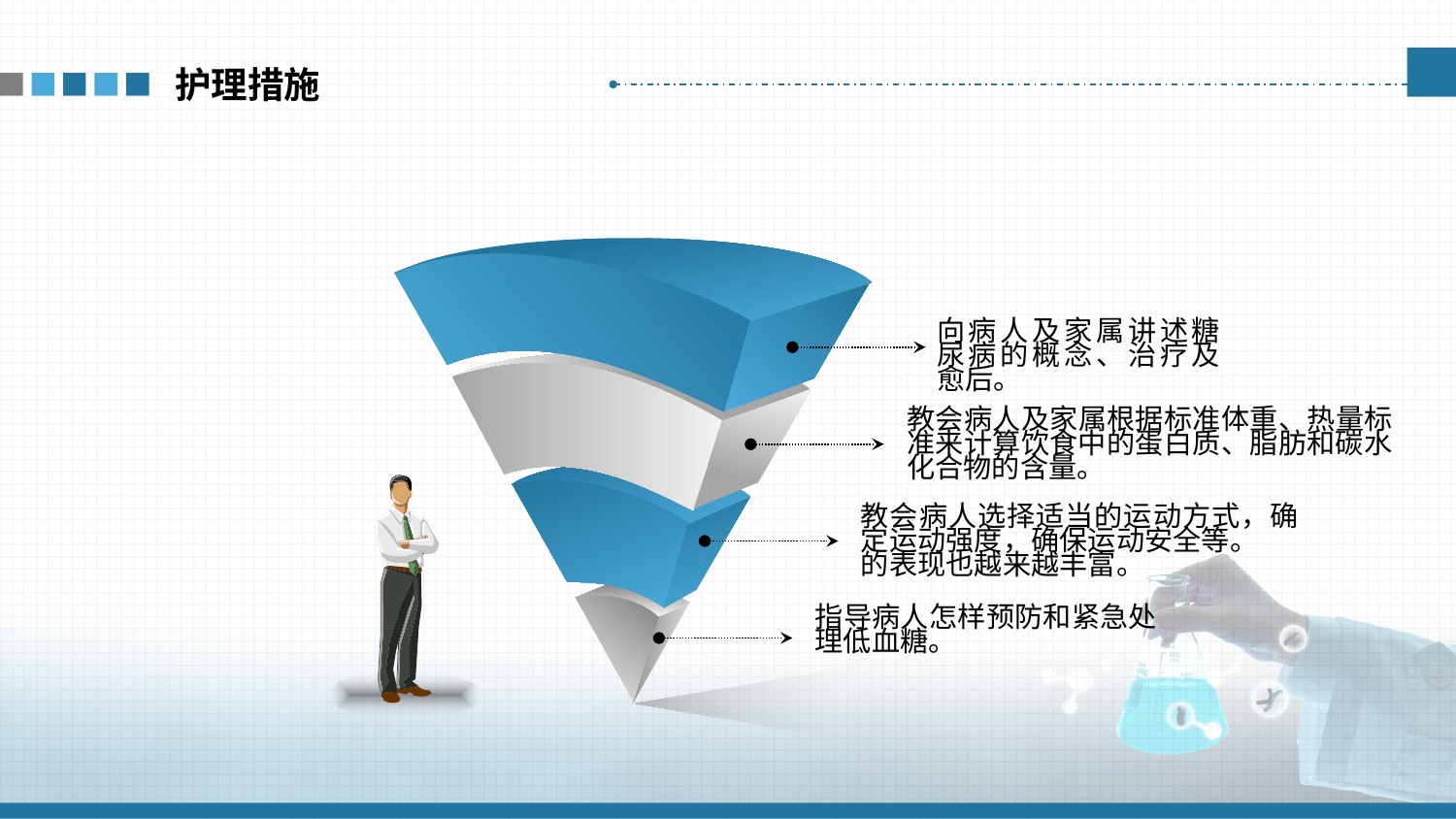

护理措施

向病人及家属讲述糖尿病的概念、治疗及愈后。

教会病人及家属根据标准体重、热量标准来计算饮食中的蛋白质、脂肪和碳水化合物的含量。

教会病人选择适当的运动方式，确定运动强度，确保运动安全等。
的表现也越来越丰富。

指导病人怎样预防和紧急处理低血糖。